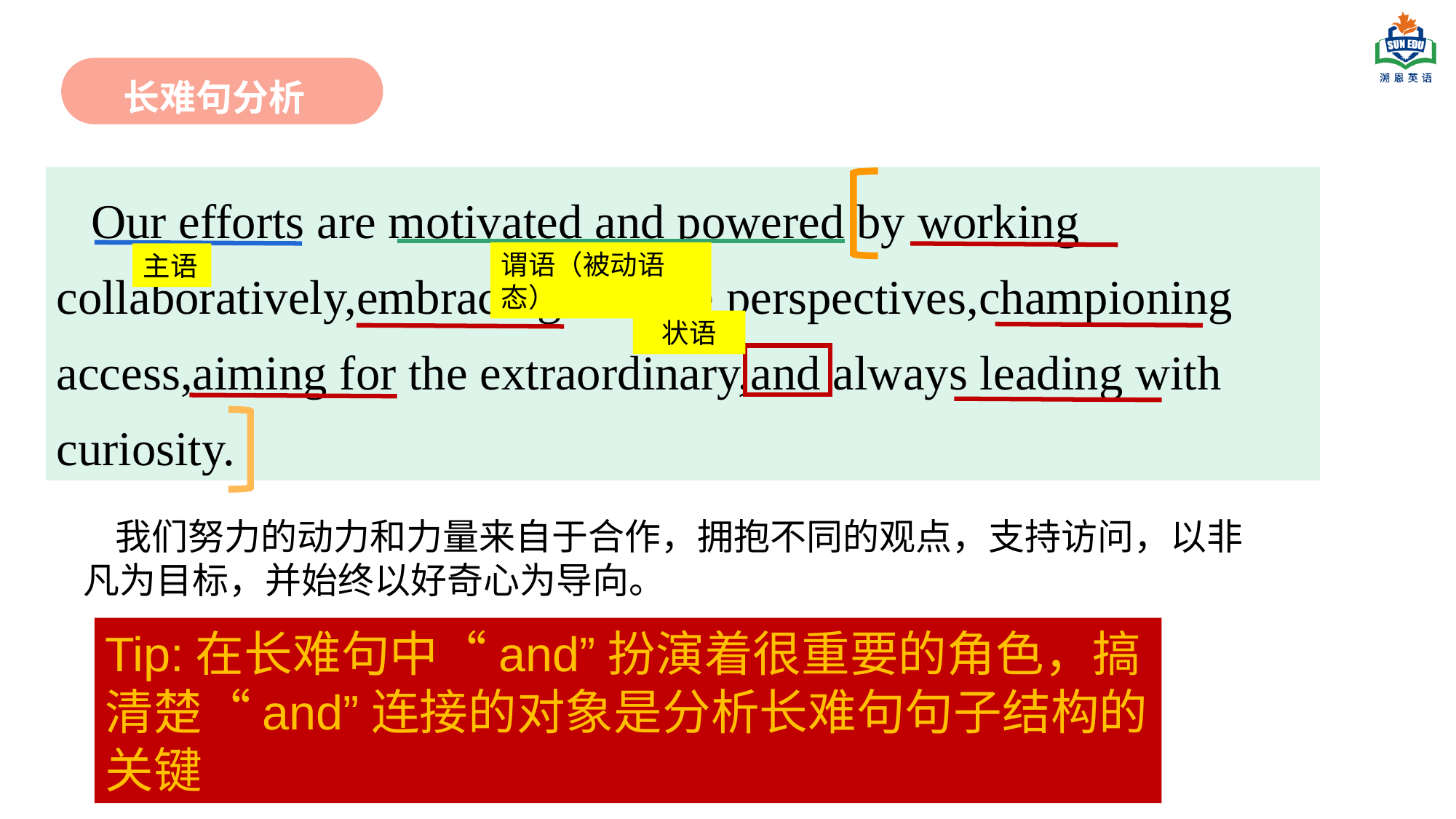

长难句分析
#
Our efforts are motivated and powered by working collaboratively,embracing diverse perspectives,championing access,aiming for the extraordinary,and always leading with curiosity.

谓语（被动语态）
主语
状语

我们努力的动力和力量来自于合作，拥抱不同的观点，支持访问，以非凡为目标，并始终以好奇心为导向。
Tip:在长难句中“and”扮演着很重要的角色，搞清楚“and”连接的对象是分析长难句句子结构的关键